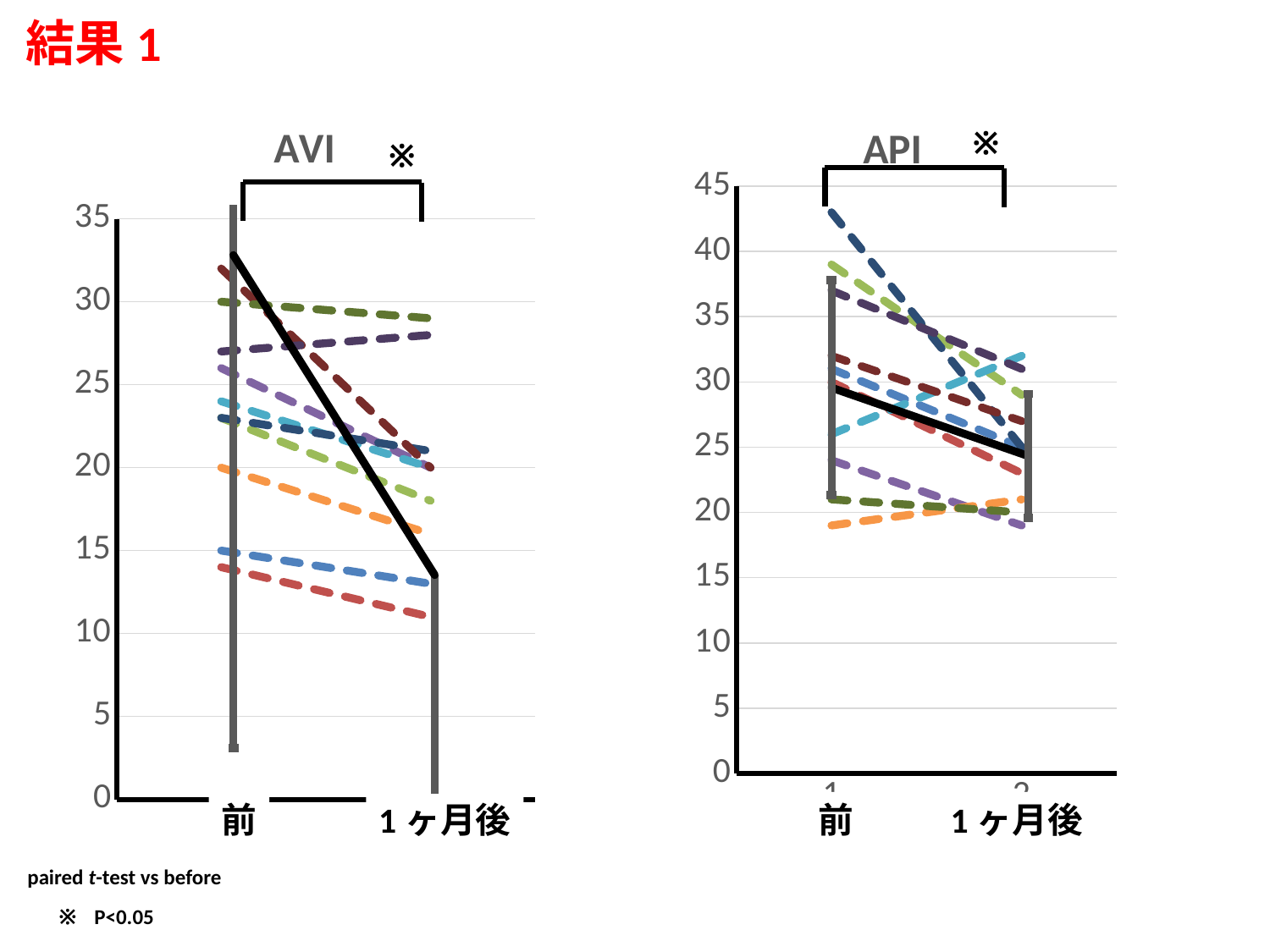

結果1

### Chart: AVI

| Category |  |  |  |  |  |  |  |  |  |  |
|---|---|---|---|---|---|---|---|---|---|---|

### Chart: API

| Category |  |  |  |  |  |  |  |  |  |  |
|---|---|---|---|---|---|---|---|---|---|---|
※
※

### Chart

| Category |  |
|---|---|

### Chart

| Category |  |
|---|---|
前
1ヶ月後
前
1ヶ月後
paired t-test vs before
※
P<0.05